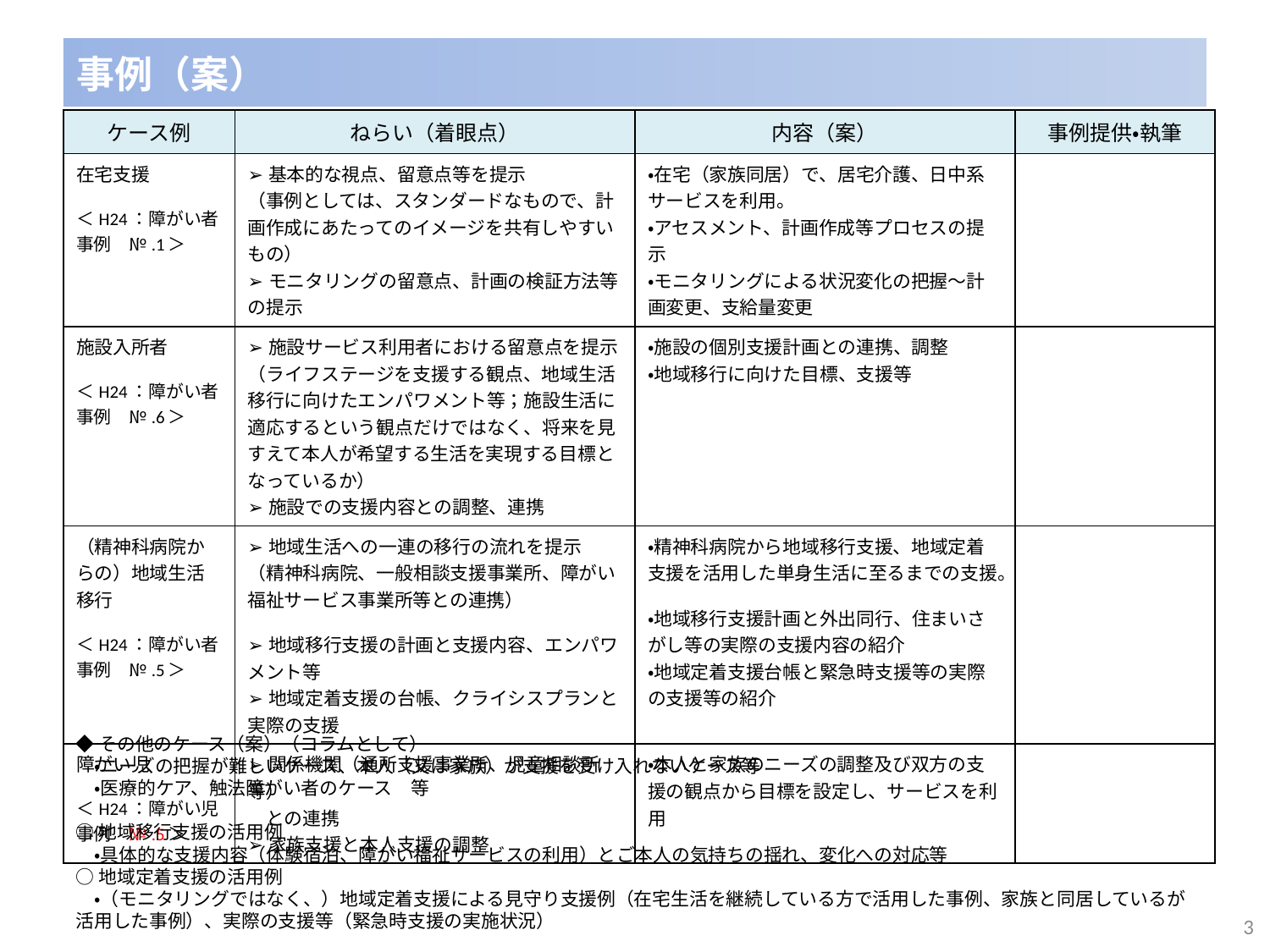

事例（案）
| ケース例 | ねらい（着眼点） | 内容（案） | 事例提供・執筆 |
| --- | --- | --- | --- |
| 在宅支援 ＜H24：障がい者事例　№.1＞ | ➢基本的な視点、留意点等を提示 （事例としては、スタンダードなもので、計画作成にあたってのイメージを共有しやすいもの） ➢モニタリングの留意点、計画の検証方法等の提示 | ・在宅（家族同居）で、居宅介護、日中系サービスを利用。 ・アセスメント、計画作成等プロセスの提示 ・モニタリングによる状況変化の把握～計画変更、支給量変更 |  |
| 施設入所者 ＜H24：障がい者事例　№.6＞ | ➢施設サービス利用者における留意点を提示 （ライフステージを支援する観点、地域生活移行に向けたエンパワメント等；施設生活に適応するという観点だけではなく、将来を見すえて本人が希望する生活を実現する目標となっているか） ➢施設での支援内容との調整、連携 | ・施設の個別支援計画との連携、調整 ・地域移行に向けた目標、支援等 |  |
| （精神科病院からの）地域生活移行 ＜H24：障がい者事例　№.5＞ | ➢地域生活への一連の移行の流れを提示 （精神科病院、一般相談支援事業所、障がい福祉サービス事業所等との連携） ➢地域移行支援の計画と支援内容、エンパワメント等 ➢地域定着支援の台帳、クライシスプランと実際の支援 | ・精神科病院から地域移行支援、地域定着支援を活用した単身生活に至るまでの支援。 ・地域移行支援計画と外出同行、住まいさがし等の実際の支援内容の紹介 ・地域定着支援台帳と緊急時支援等の実際の支援等の紹介 |  |
| 障がい児 ＜H24：障がい児事例　№.5＞ | ➢関係機関（通所支援事業所、児童相談所等） 　との連携 ➢家族支援と本人支援の調整 | ・本人と家族のニーズの調整及び双方の支援の観点から目標を設定し、サービスを利用 |  |
◆その他のケース（案）（コラムとして）
　・ニーズの把握が難しいケース、本人（又は家族）が支援を受け入れないケース等
　・医療的ケア、触法障がい者のケース　等

○地域移行支援の活用例
　・具体的な支援内容（体験宿泊、障がい福祉サービスの利用）とご本人の気持ちの揺れ、変化への対応等
○地域定着支援の活用例
　・（モニタリングではなく、）地域定着支援による見守り支援例（在宅生活を継続している方で活用した事例、家族と同居しているが活用した事例）、実際の支援等（緊急時支援の実施状況）
3